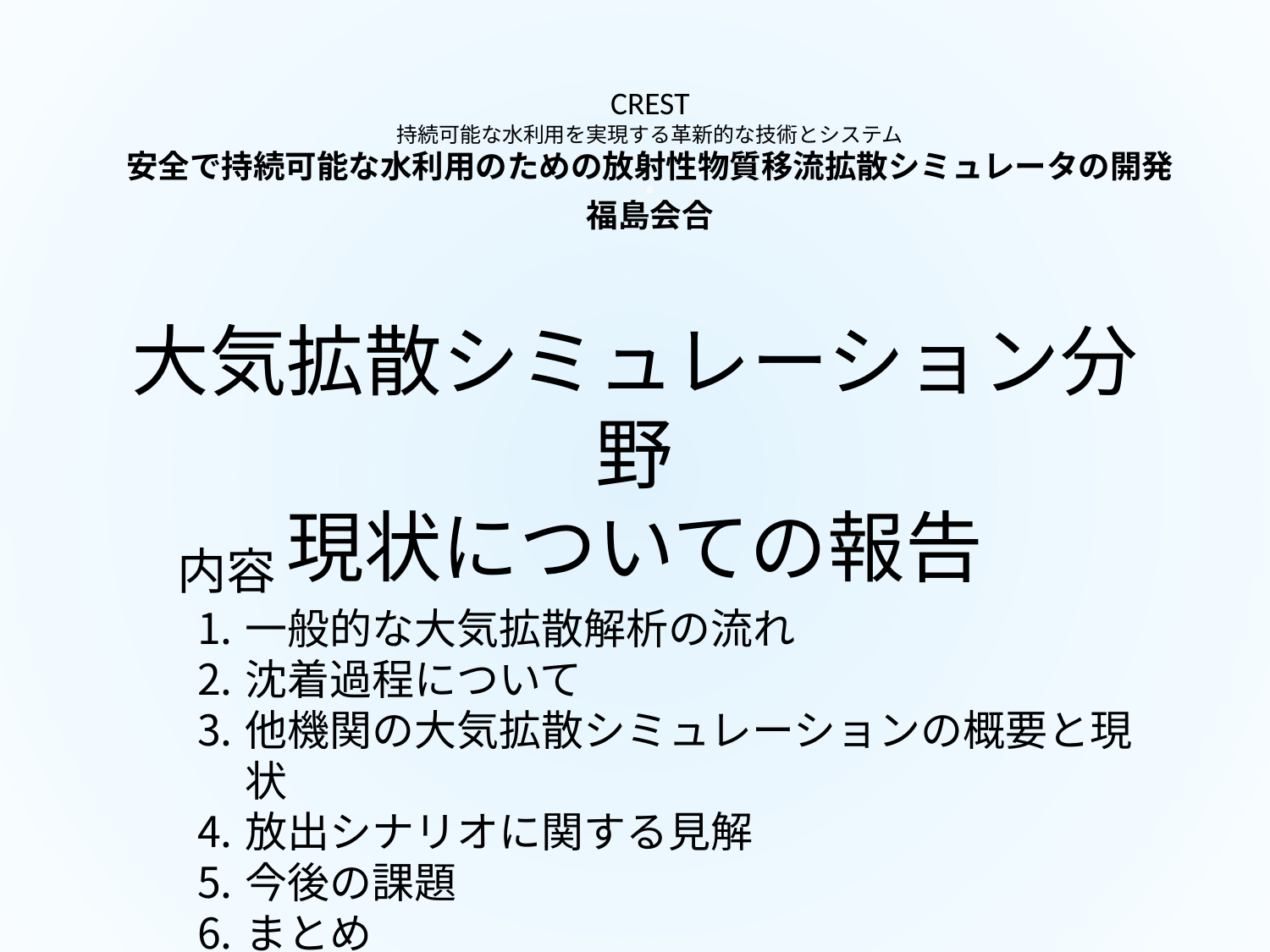

# CREST 持続可能な水利用を実現する革新的な技術とシステム 安全で持続可能な水利用のための放射性物質移流拡散シミュレータの開発 あ 福島会合
大気拡散シミュレーション分野
現状についての報告
内容
一般的な大気拡散解析の流れ
沈着過程について
他機関の大気拡散シミュレーションの概要と現状
放出シナリオに関する見解
今後の課題
まとめ